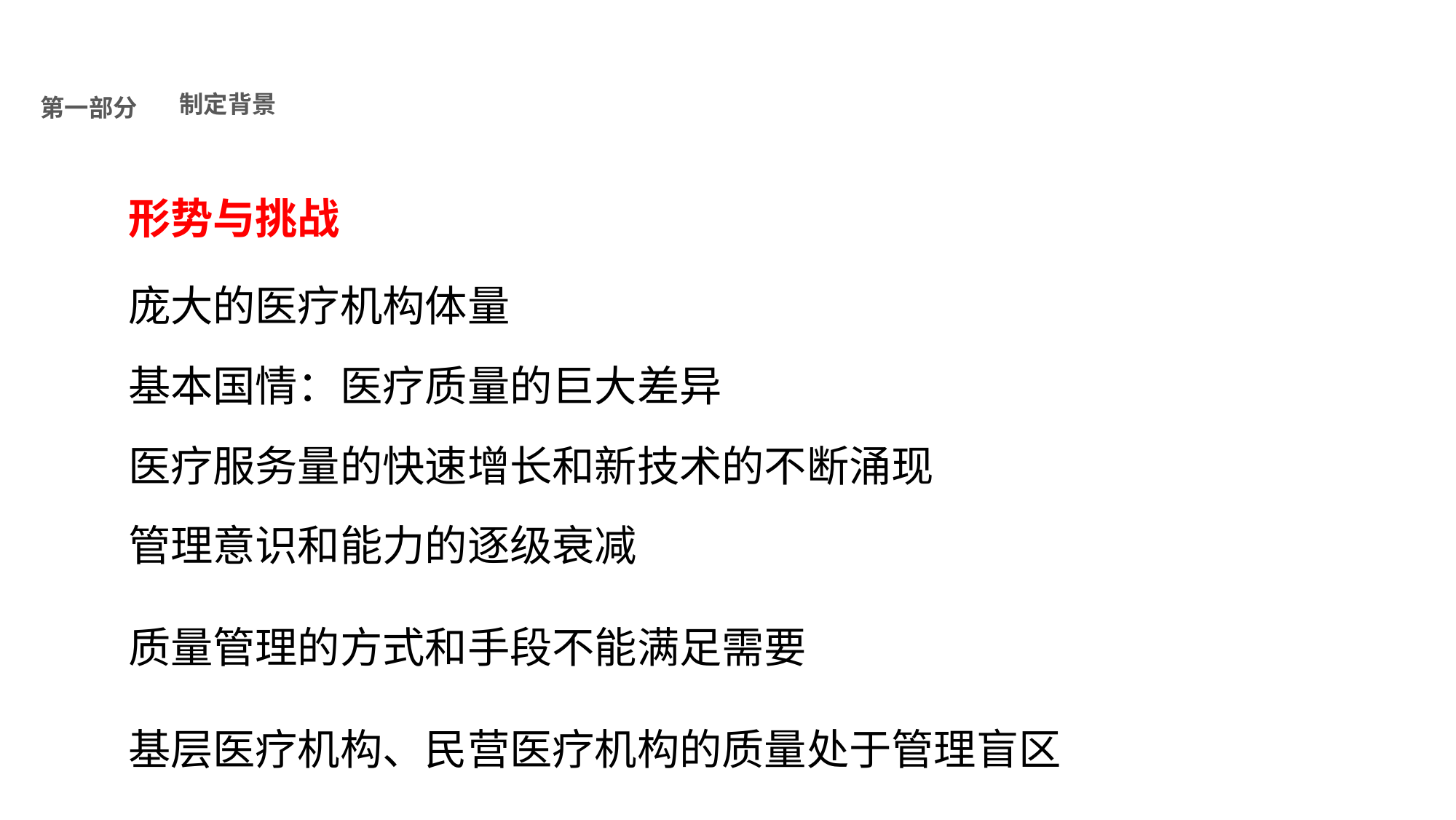

医疗质量管理办法
NHFPC
制定背景
第一部分
形势与挑战

庞大的医疗机构体量

基本国情：医疗质量的巨大差异

医疗服务量的快速增长和新技术的不断涌现

管理意识和能力的逐级衰减

质量管理的方式和手段不能满足需要

基层医疗机构、民营医疗机构的质量处于管理盲区